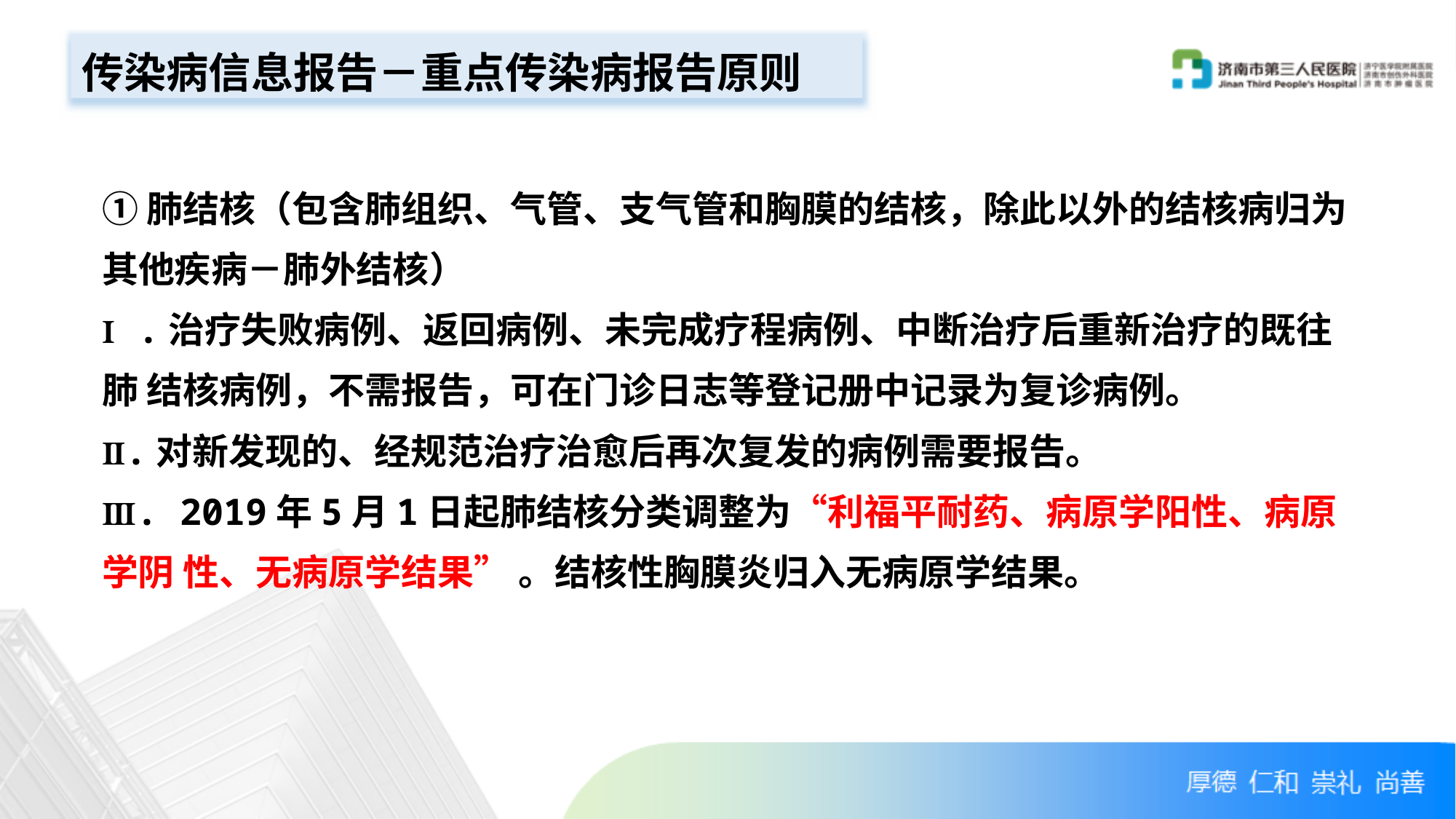

传染病信息报告－重点传染病报告原则
①肺结核（包含肺组织、气管、支气管和胸膜的结核，除此以外的结核病归为 其他疾病－肺外结核）
Ⅰ.治疗失败病例、返回病例、未完成疗程病例、中断治疗后重新治疗的既往肺 结核病例，不需报告，可在门诊日志等登记册中记录为复诊病例。
Ⅱ.对新发现的、经规范治疗治愈后再次复发的病例需要报告。
Ⅲ. 2019年5月1日起肺结核分类调整为“利福平耐药、病原学阳性、病原学阴 性、无病原学结果” 。结核性胸膜炎归入无病原学结果。